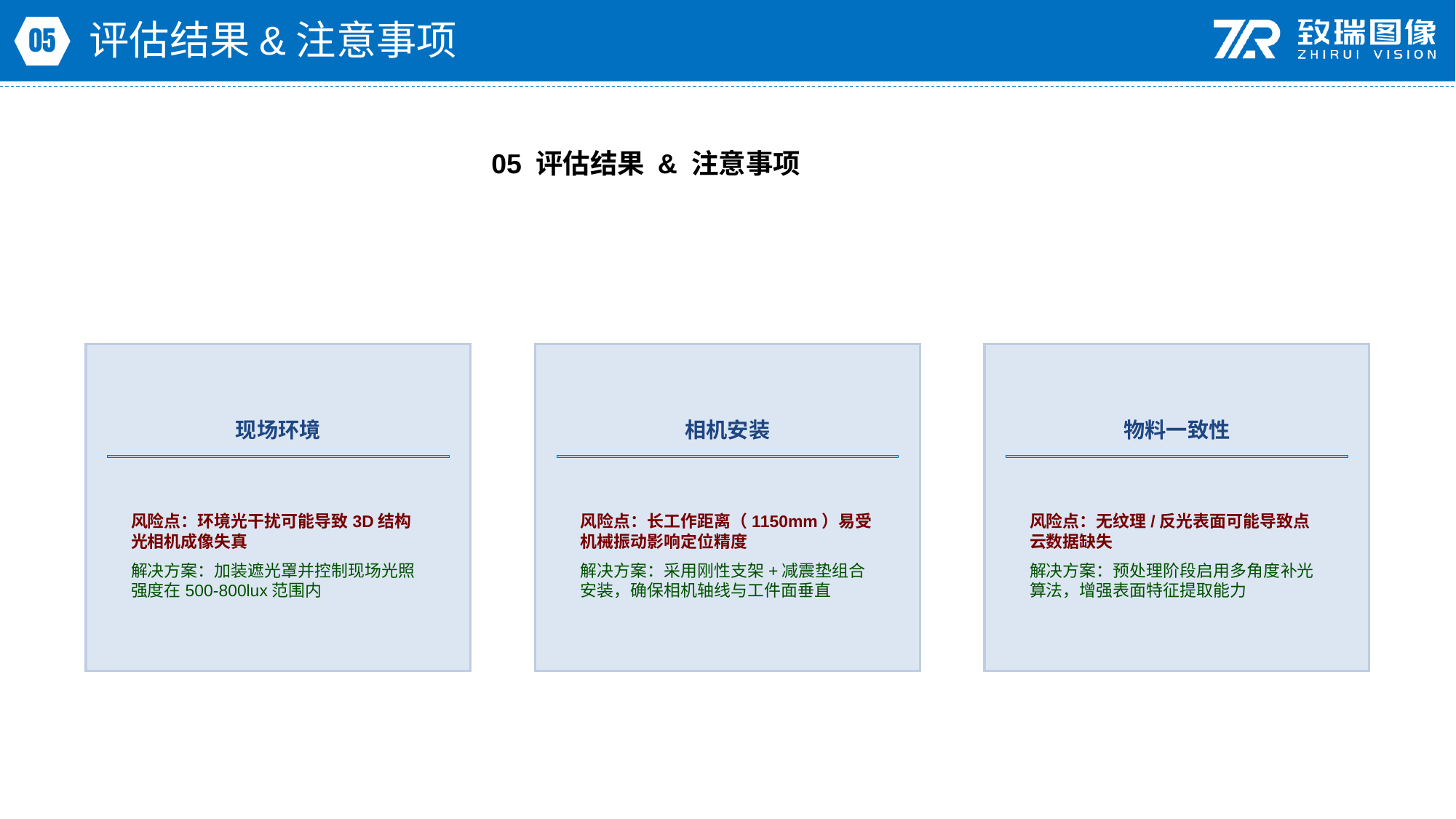

评估结果&注意事项
05

05 评估结果 & 注意事项

现场环境

相机安装

物料一致性

风险点：环境光干扰可能导致3D结构光相机成像失真
解决方案：加装遮光罩并控制现场光照强度在500-800lux范围内

风险点：长工作距离（1150mm）易受机械振动影响定位精度
解决方案：采用刚性支架+减震垫组合安装，确保相机轴线与工件面垂直

风险点：无纹理/反光表面可能导致点云数据缺失
解决方案：预处理阶段启用多角度补光算法，增强表面特征提取能力